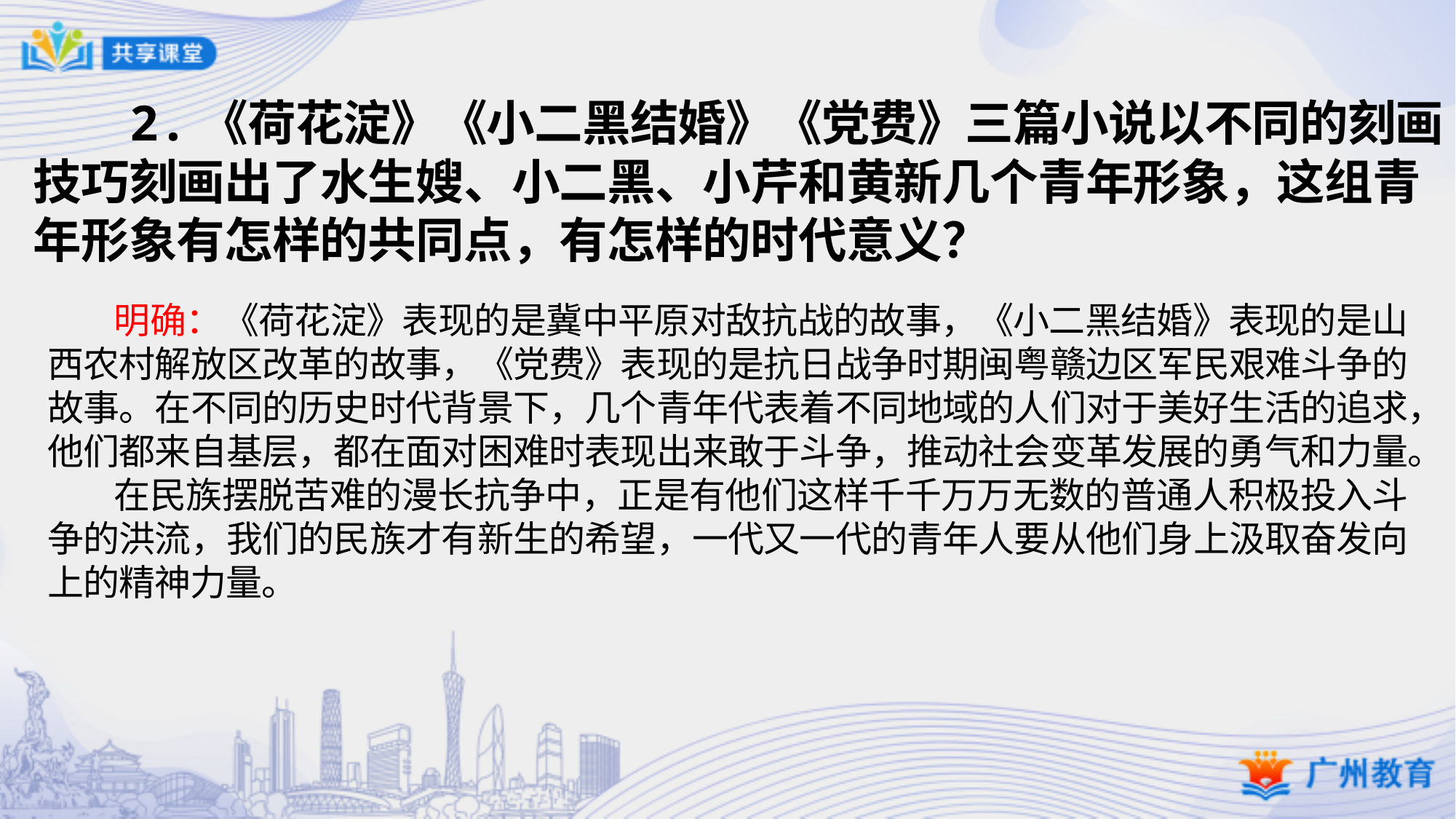

2.《荷花淀》《小二黑结婚》《党费》三篇小说以不同的刻画技巧刻画出了水生嫂、小二黑、小芹和黄新几个青年形象，这组青年形象有怎样的共同点，有怎样的时代意义？
明确：《荷花淀》表现的是冀中平原对敌抗战的故事，《小二黑结婚》表现的是山西农村解放区改革的故事，《党费》表现的是抗日战争时期闽粤赣边区军民艰难斗争的故事。在不同的历史时代背景下，几个青年代表着不同地域的人们对于美好生活的追求，他们都来自基层，都在面对困难时表现出来敢于斗争，推动社会变革发展的勇气和力量。
在民族摆脱苦难的漫长抗争中，正是有他们这样千千万万无数的普通人积极投入斗争的洪流，我们的民族才有新生的希望，一代又一代的青年人要从他们身上汲取奋发向上的精神力量。